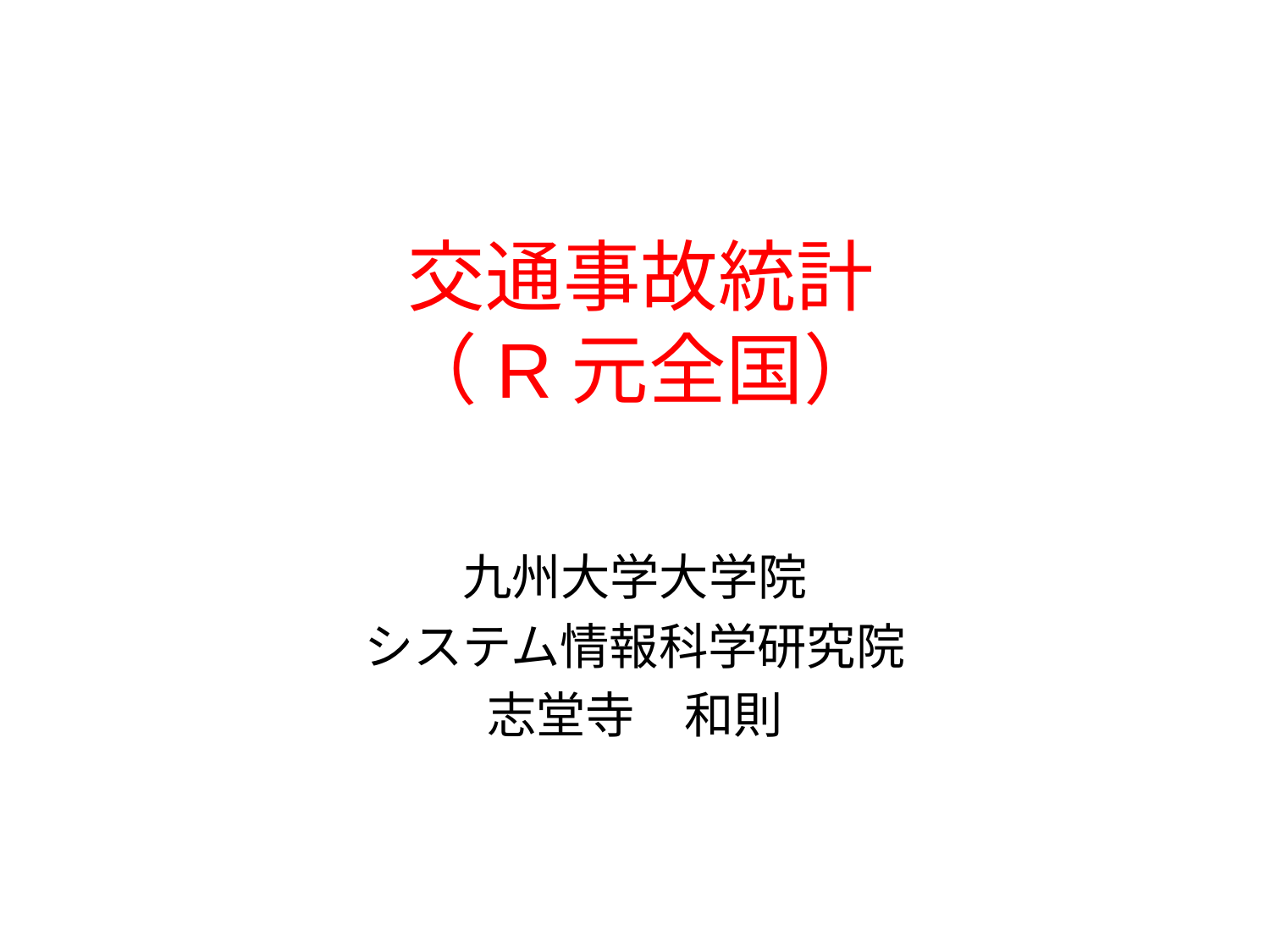

# 交通事故統計 （R元全国）
九州大学大学院
システム情報科学研究院
志堂寺　和則